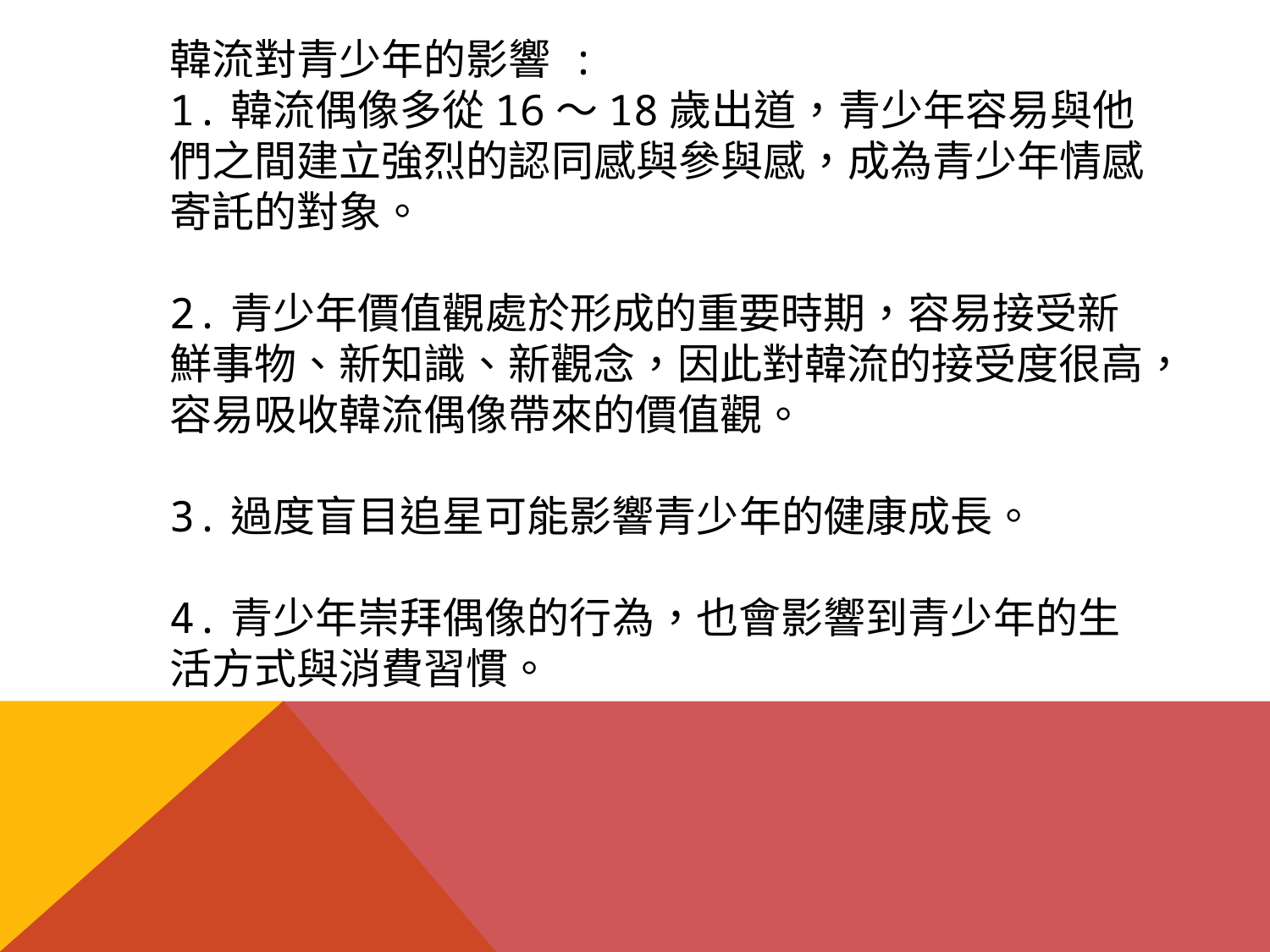

韓流對青少年的影響 :
1.韓流偶像多從16～18歲出道，青少年容易與他們之間建立強烈的認同感與參與感，成為青少年情感寄託的對象。

2.青少年價值觀處於形成的重要時期，容易接受新鮮事物、新知識、新觀念，因此對韓流的接受度很高，容易吸收韓流偶像帶來的價值觀。

3.過度盲目追星可能影響青少年的健康成長。

4.青少年崇拜偶像的行為，也會影響到青少年的生活方式與消費習慣。